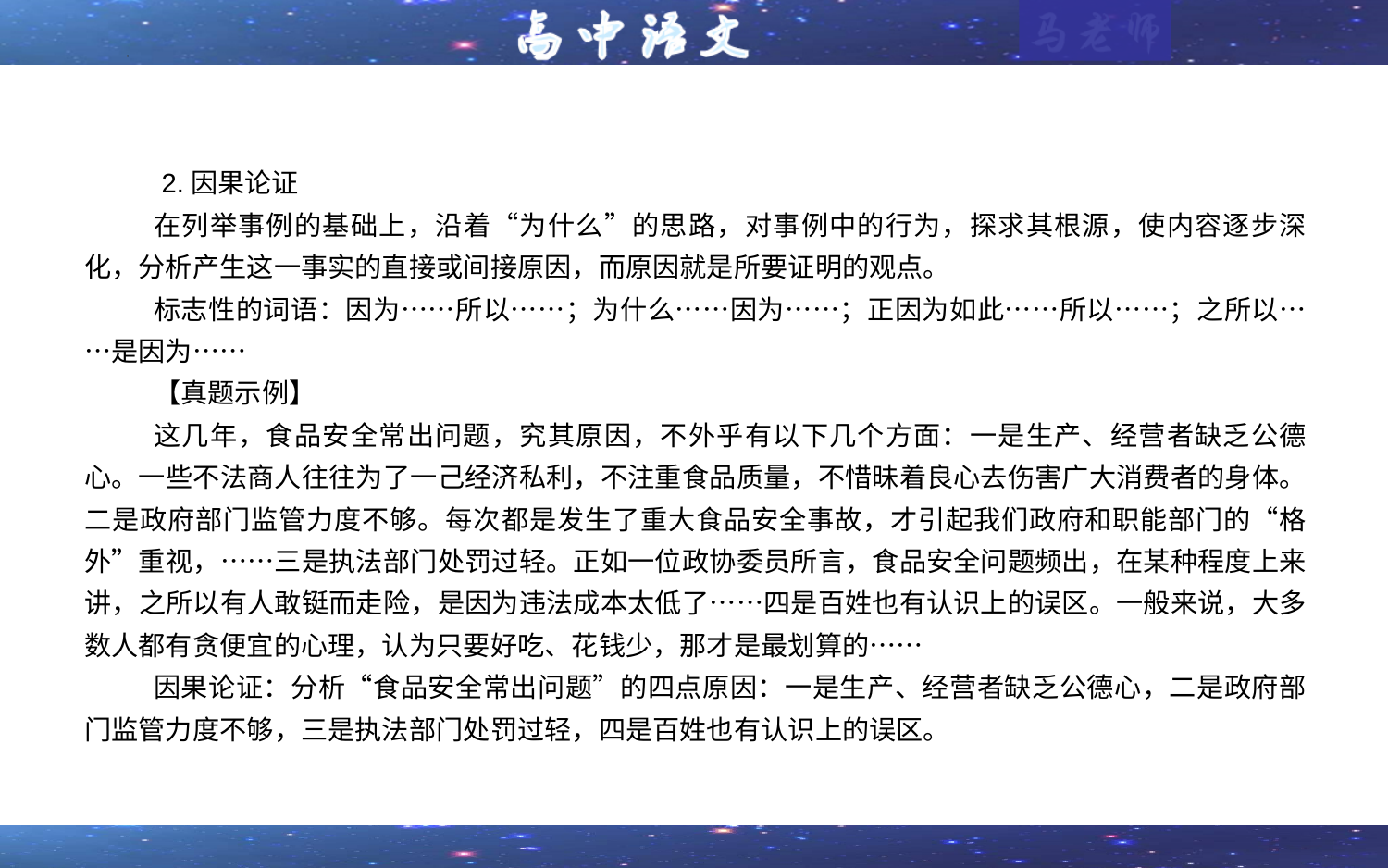

2.因果论证
在列举事例的基础上，沿着“为什么”的思路，对事例中的行为，探求其根源，使内容逐步深化，分析产生这一事实的直接或间接原因，而原因就是所要证明的观点。
标志性的词语：因为……所以……；为什么……因为……；正因为如此……所以……；之所以……是因为……
【真题示例】
这几年，食品安全常出问题，究其原因，不外乎有以下几个方面：一是生产、经营者缺乏公德心。一些不法商人往往为了一己经济私利，不注重食品质量，不惜昧着良心去伤害广大消费者的身体。二是政府部门监管力度不够。每次都是发生了重大食品安全事故，才引起我们政府和职能部门的“格外”重视，……三是执法部门处罚过轻。正如一位政协委员所言，食品安全问题频出，在某种程度上来讲，之所以有人敢铤而走险，是因为违法成本太低了……四是百姓也有认识上的误区。一般来说，大多数人都有贪便宜的心理，认为只要好吃、花钱少，那才是最划算的……
因果论证：分析“食品安全常出问题”的四点原因：一是生产、经营者缺乏公德心，二是政府部门监管力度不够，三是执法部门处罚过轻，四是百姓也有认识上的误区。